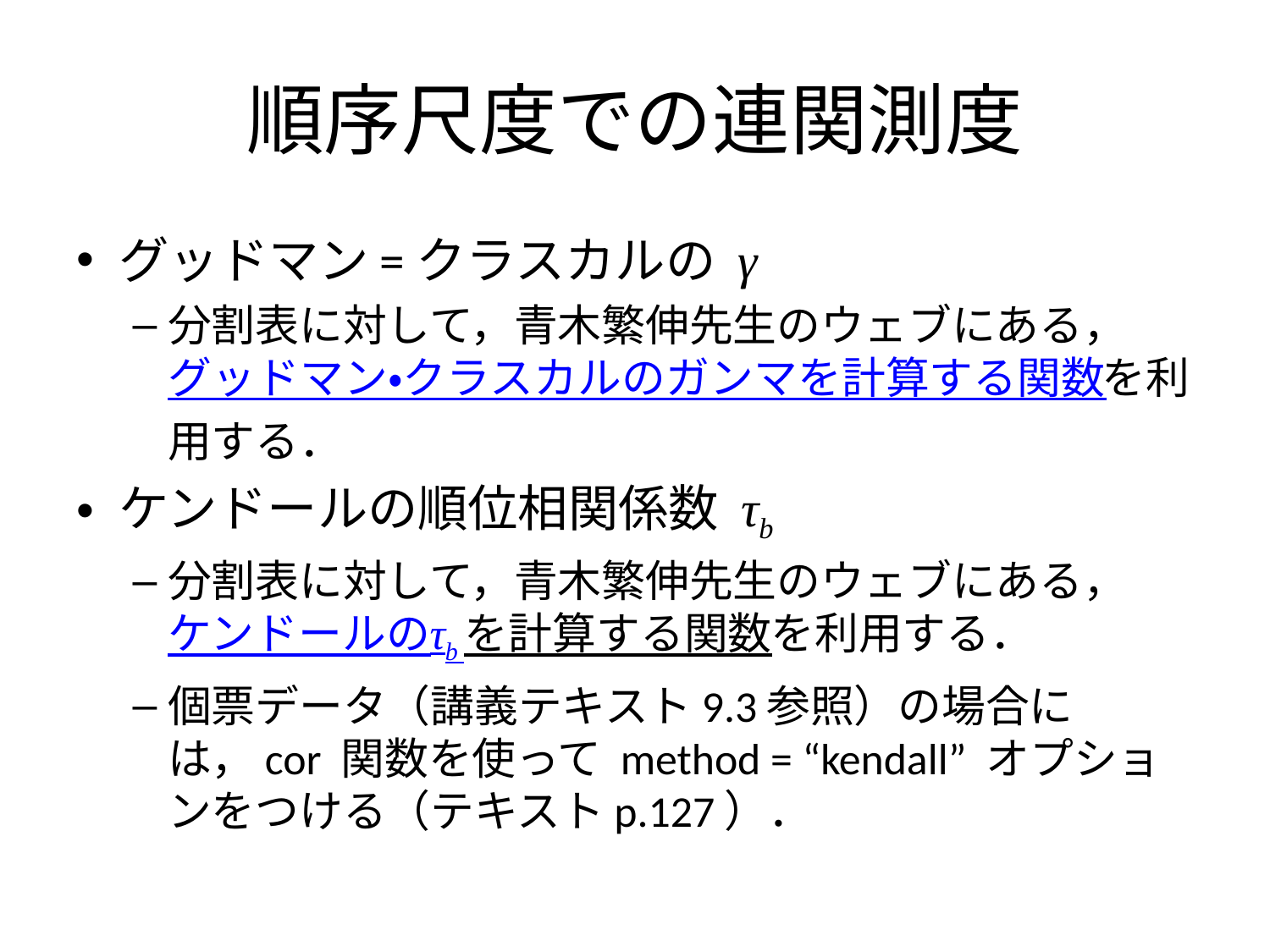

# 順序尺度での連関測度
グッドマン=クラスカルの γ
分割表に対して，青木繁伸先生のウェブにある，グッドマン・クラスカルのガンマを計算する関数を利用する．
ケンドールの順位相関係数 τb
分割表に対して，青木繁伸先生のウェブにある，ケンドールのτb を計算する関数を利用する．
個票データ（講義テキスト9.3参照）の場合には，cor 関数を使って method = “kendall” オプションをつける（テキストp.127）．